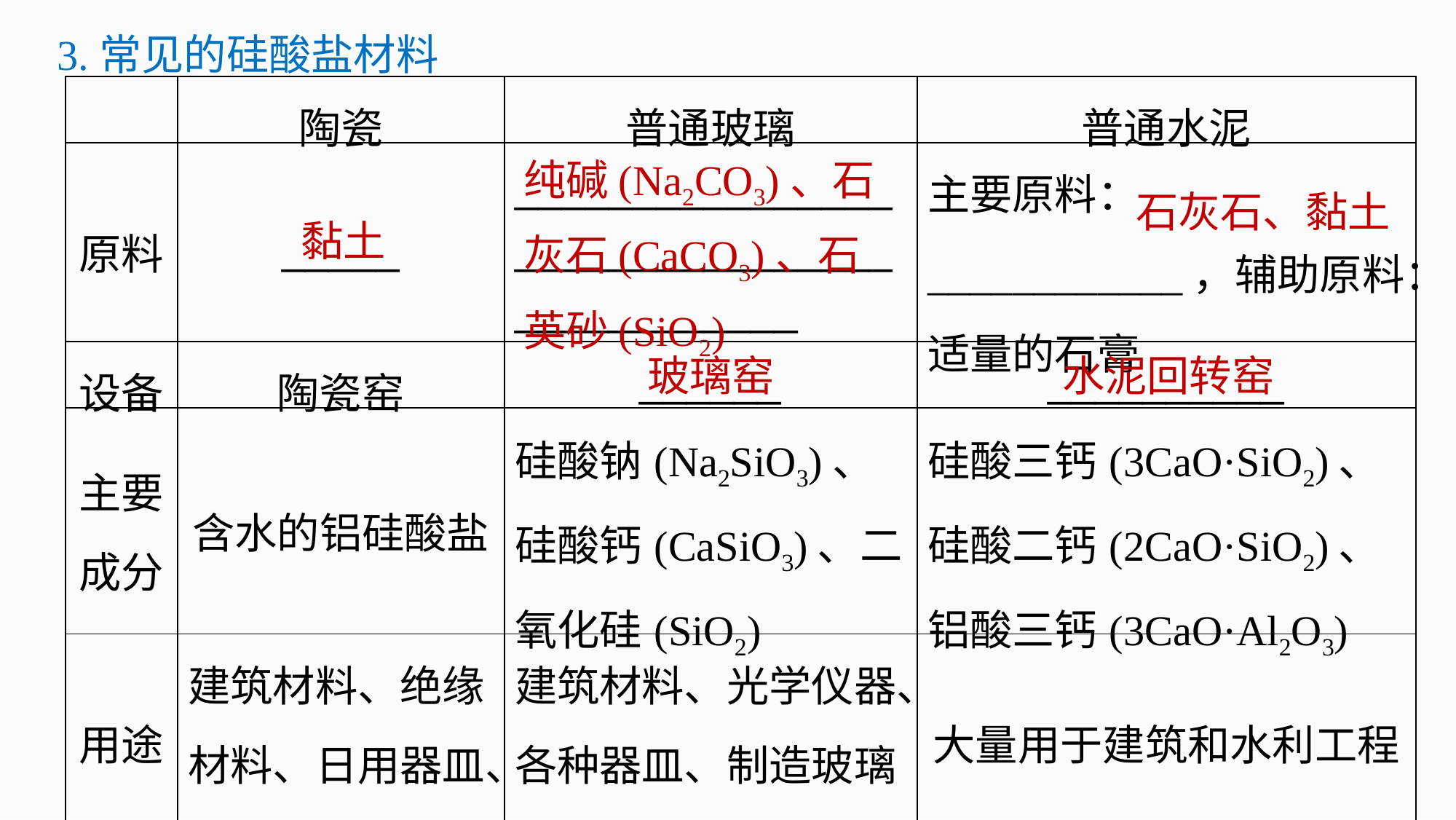

3.常见的硅酸盐材料
|  | 陶瓷 | 普通玻璃 | 普通水泥 |
| --- | --- | --- | --- |
| 原料 | \_\_\_\_\_ | \_\_\_\_\_\_\_\_\_\_\_\_\_\_\_\_\_\_\_\_\_\_\_\_\_\_\_\_\_\_\_\_\_\_\_\_\_\_\_\_\_\_\_\_ | 主要原料：\_\_\_\_\_\_\_\_\_\_\_\_，辅助原料：适量的石膏 |
| 设备 | 陶瓷窑 | \_\_\_\_\_\_ | \_\_\_\_\_\_\_\_\_\_ |
| 主要成分 | 含水的铝硅酸盐 | 硅酸钠(Na2SiO3)、硅酸钙(CaSiO3)、二氧化硅(SiO2) | 硅酸三钙(3CaO·SiO2)、硅酸二钙(2CaO·SiO2)、铝酸三钙(3CaO·Al2O3) |
| 用途 | 建筑材料、绝缘材料、日用器皿、卫生洁具等 | 建筑材料、光学仪器、各种器皿、制造玻璃纤维等 | 大量用于建筑和水利工程 |
纯碱(Na2CO3)、石灰石(CaCO3)、石英砂(SiO2)
石灰石、黏土
黏土
玻璃窑
水泥回转窑